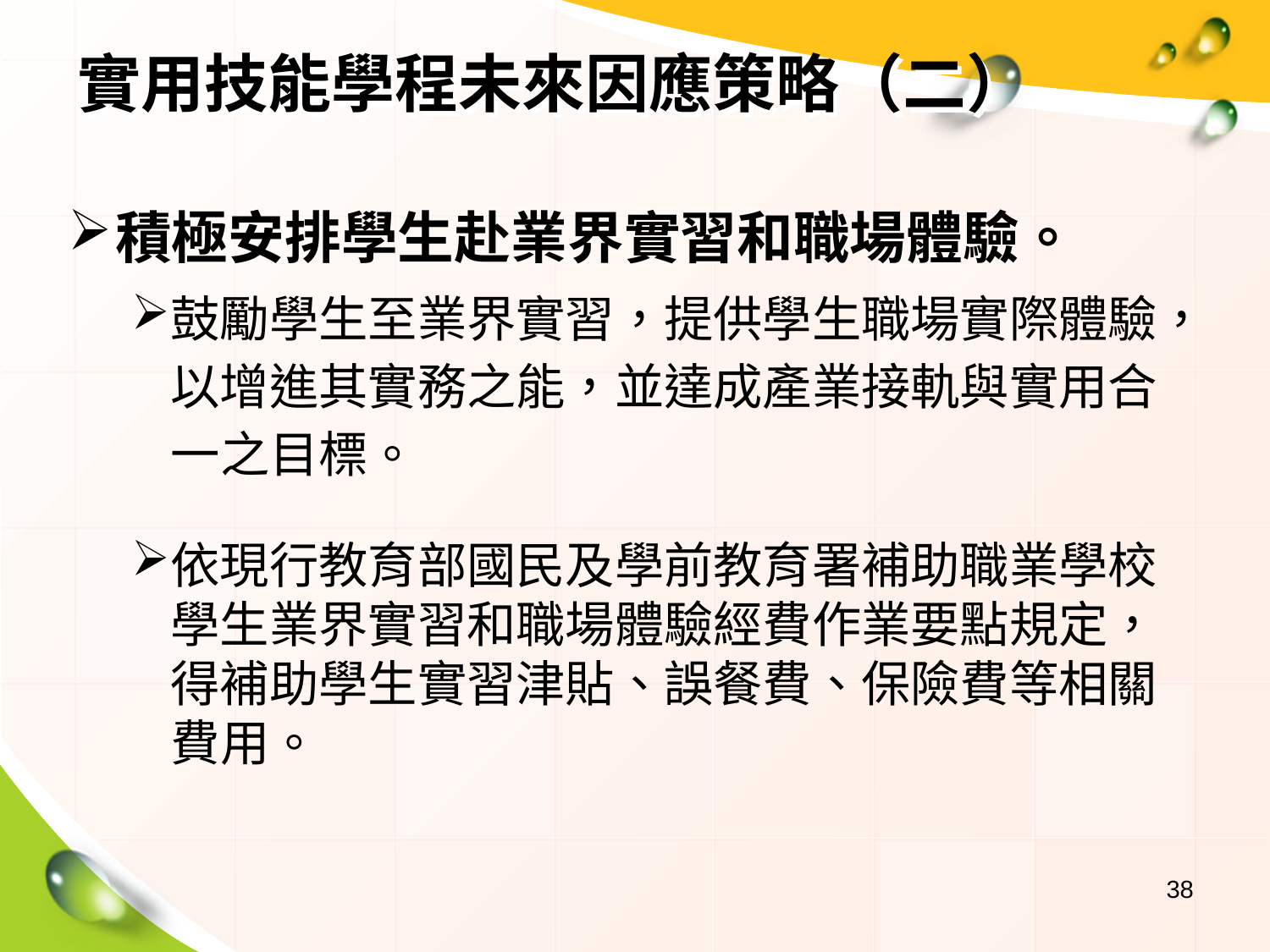

# 實用技能學程未來因應策略（二）
積極安排學生赴業界實習和職場體驗。
鼓勵學生至業界實習，提供學生職場實際體驗，以增進其實務之能，並達成產業接軌與實用合一之目標。

依現行教育部國民及學前教育署補助職業學校學生業界實習和職場體驗經費作業要點規定，得補助學生實習津貼、誤餐費、保險費等相關費用。

38